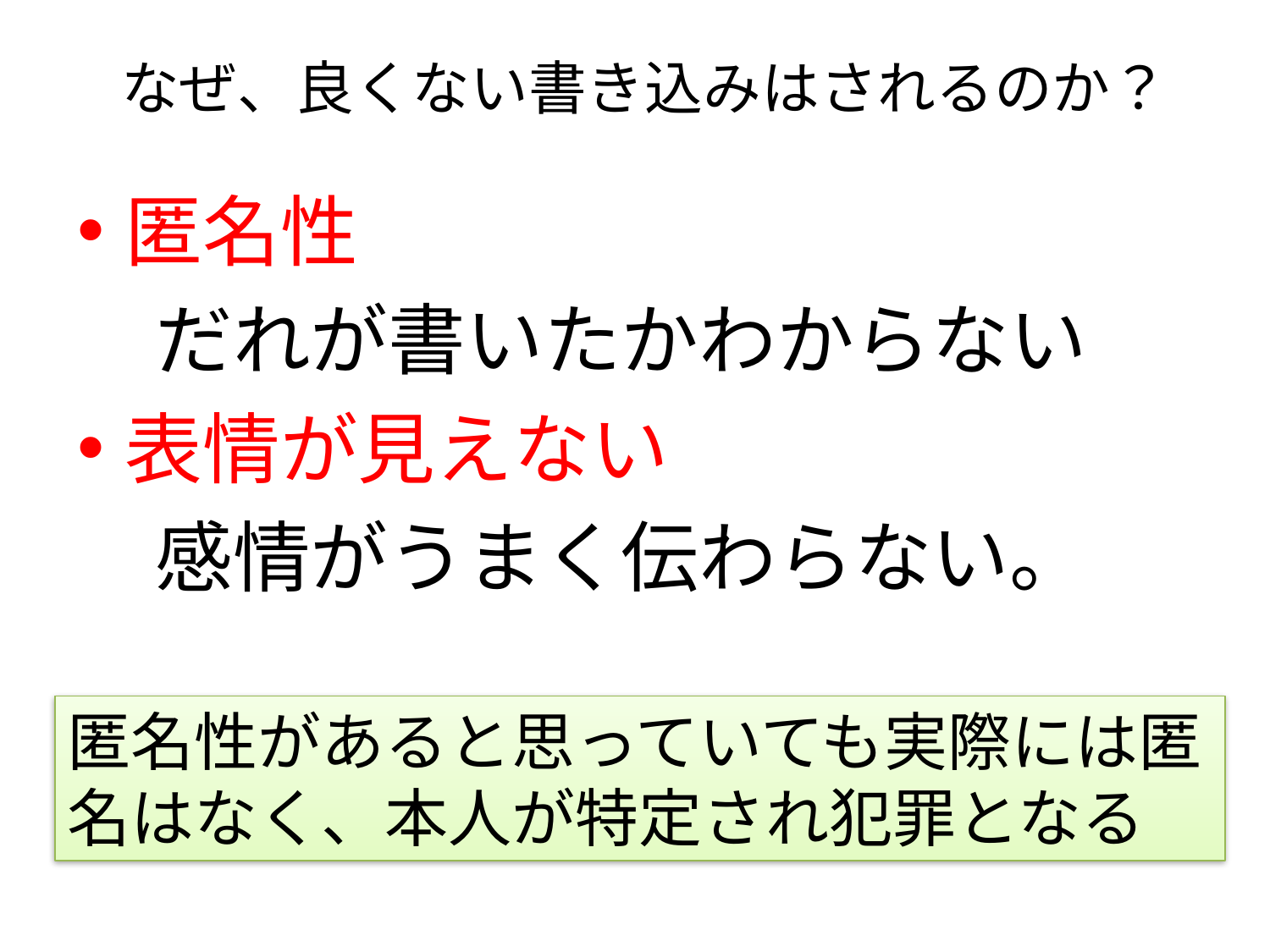

# なぜ、良くない書き込みはされるのか？
匿名性
　だれが書いたかわからない
表情が見えない
　感情がうまく伝わらない。
匿名性があると思っていても実際には匿名はなく、本人が特定され犯罪となる